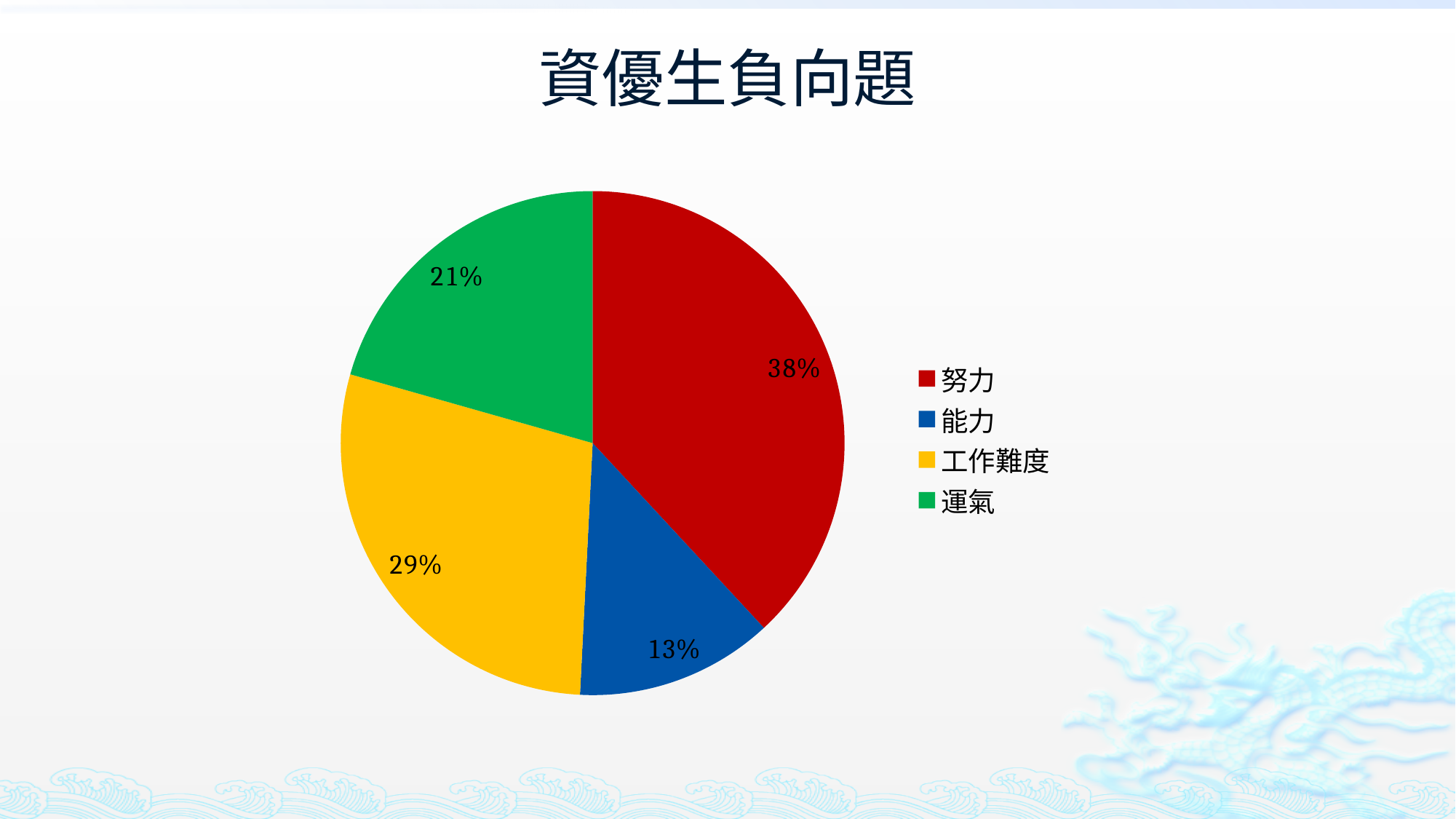

# 資優生負向題

### Chart

| Category | 銷售 |
|---|---|
| 努力 | 38.1 |
| 能力 | 12.7 |
| 工作難度 | 28.6 |
| 運氣 | 20.6 |